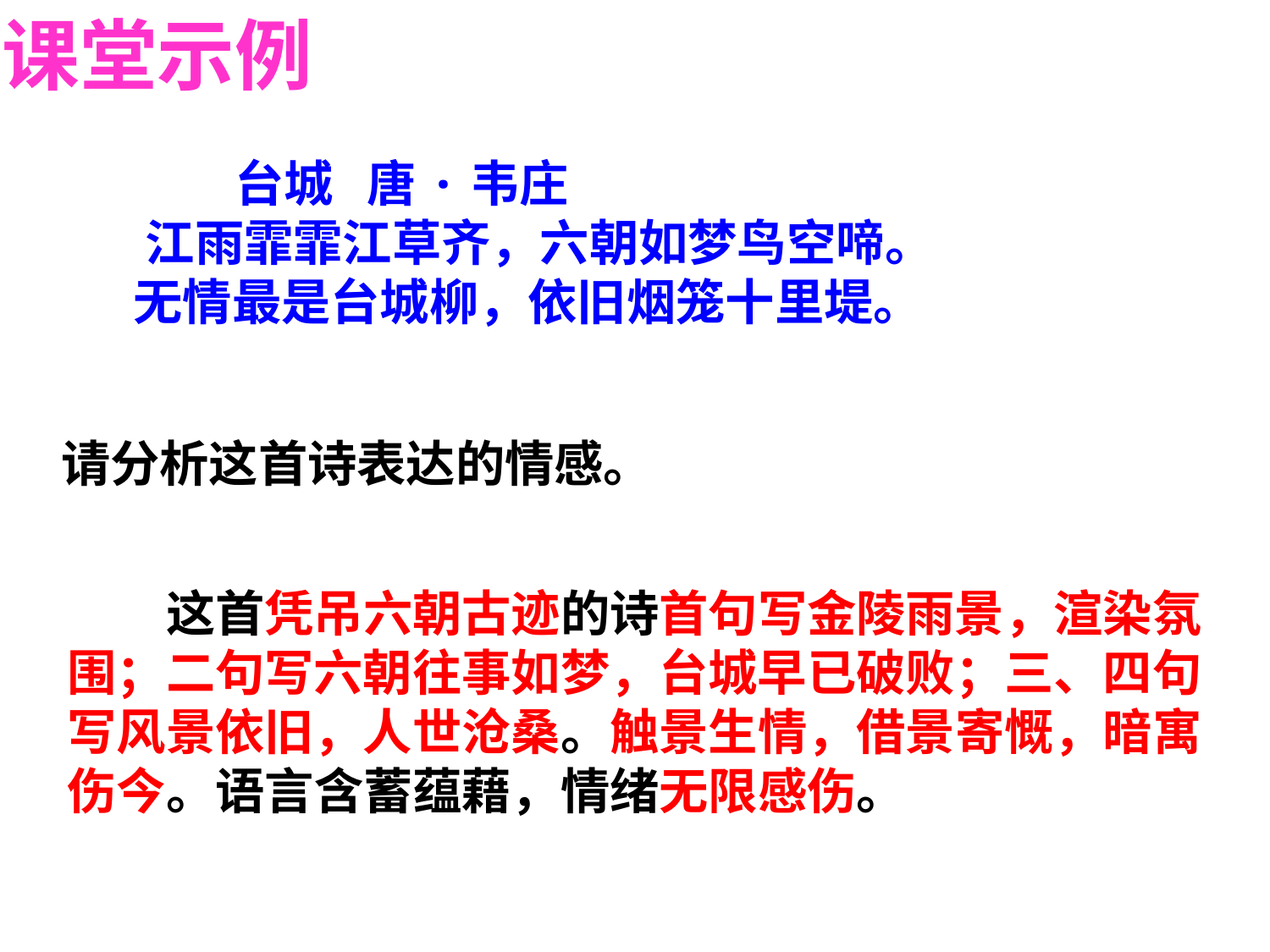

课堂示例
             台城   唐·韦庄
     江雨霏霏江草齐，六朝如梦鸟空啼。
     无情最是台城柳，依旧烟笼十里堤。
请分析这首诗表达的情感。
　　这首凭吊六朝古迹的诗首句写金陵雨景，渲染氛围；二句写六朝往事如梦，台城早已破败；三、四句写风景依旧，人世沧桑。触景生情，借景寄慨，暗寓伤今。语言含蓄蕴藉，情绪无限感伤。